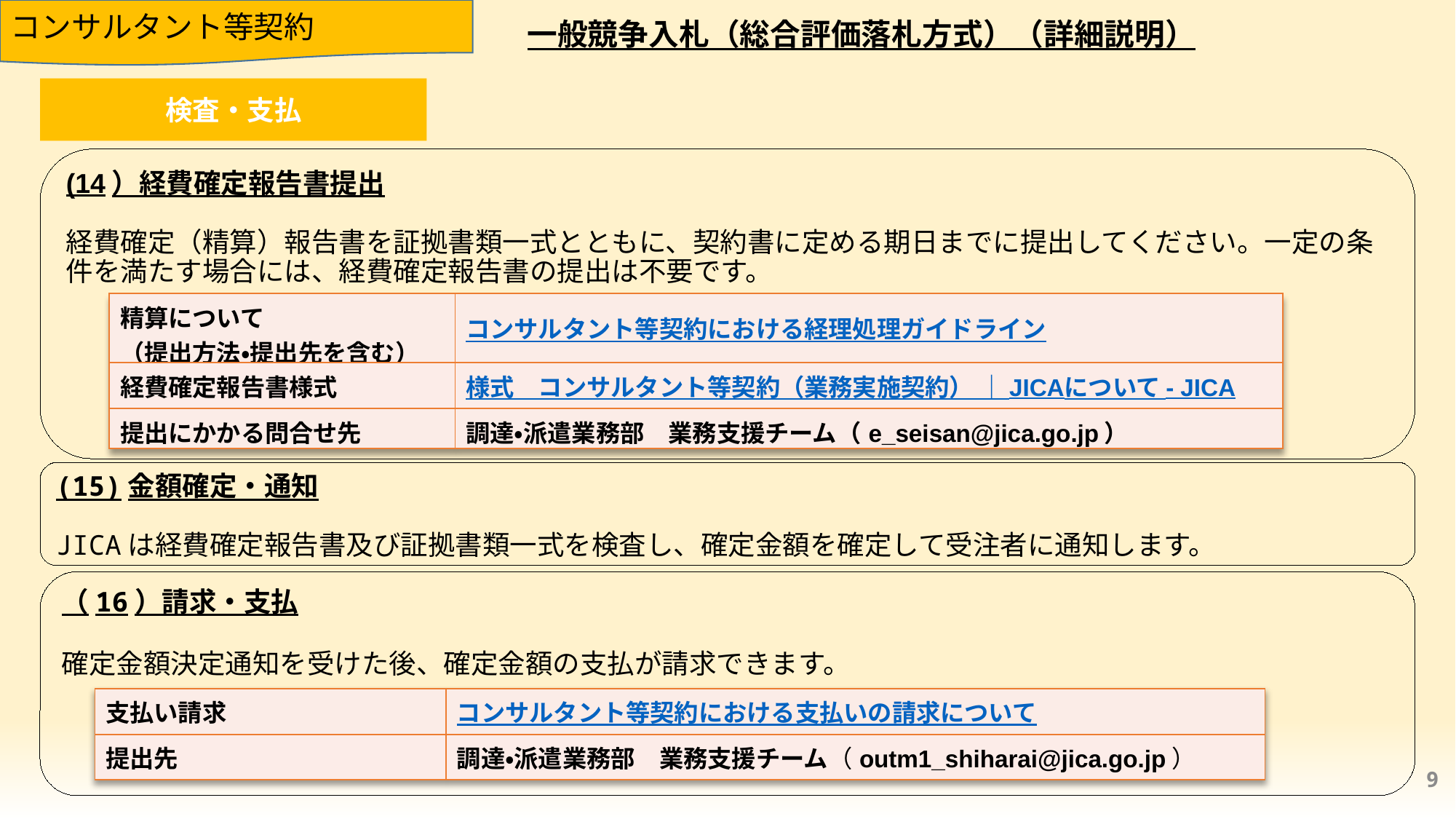

コンサルタント等契約
一般競争入札（総合評価落札方式）（詳細説明）
検査・支払
(14）経費確定報告書提出
経費確定（精算）報告書を証拠書類一式とともに、契約書に定める期日までに提出してください。一定の条件を満たす場合には、経費確定報告書の提出は不要です。

| 精算について （提出方法・提出先を含む） | コンサルタント等契約における経理処理ガイドライン |
| --- | --- |
| 経費確定報告書様式 | 様式　コンサルタント等契約（業務実施契約） ｜ JICAについて - JICA |
| 提出にかかる問合せ先 | 調達・派遣業務部　業務支援チーム（e\_seisan@jica.go.jp） |
(15)金額確定・通知
​JICAは経費確定報告書及び証拠書類一式を検査し、確定金額を確定して受注者に通知します。

（16）請求・支払
確定金額決定通知を受けた後、確定金額の支払が請求できます。

| 支払い請求 | コンサルタント等契約における支払いの請求について |
| --- | --- |
| 提出先 | 調達・派遣業務部　業務支援チーム（outm1\_shiharai@jica.go.jp） |
9